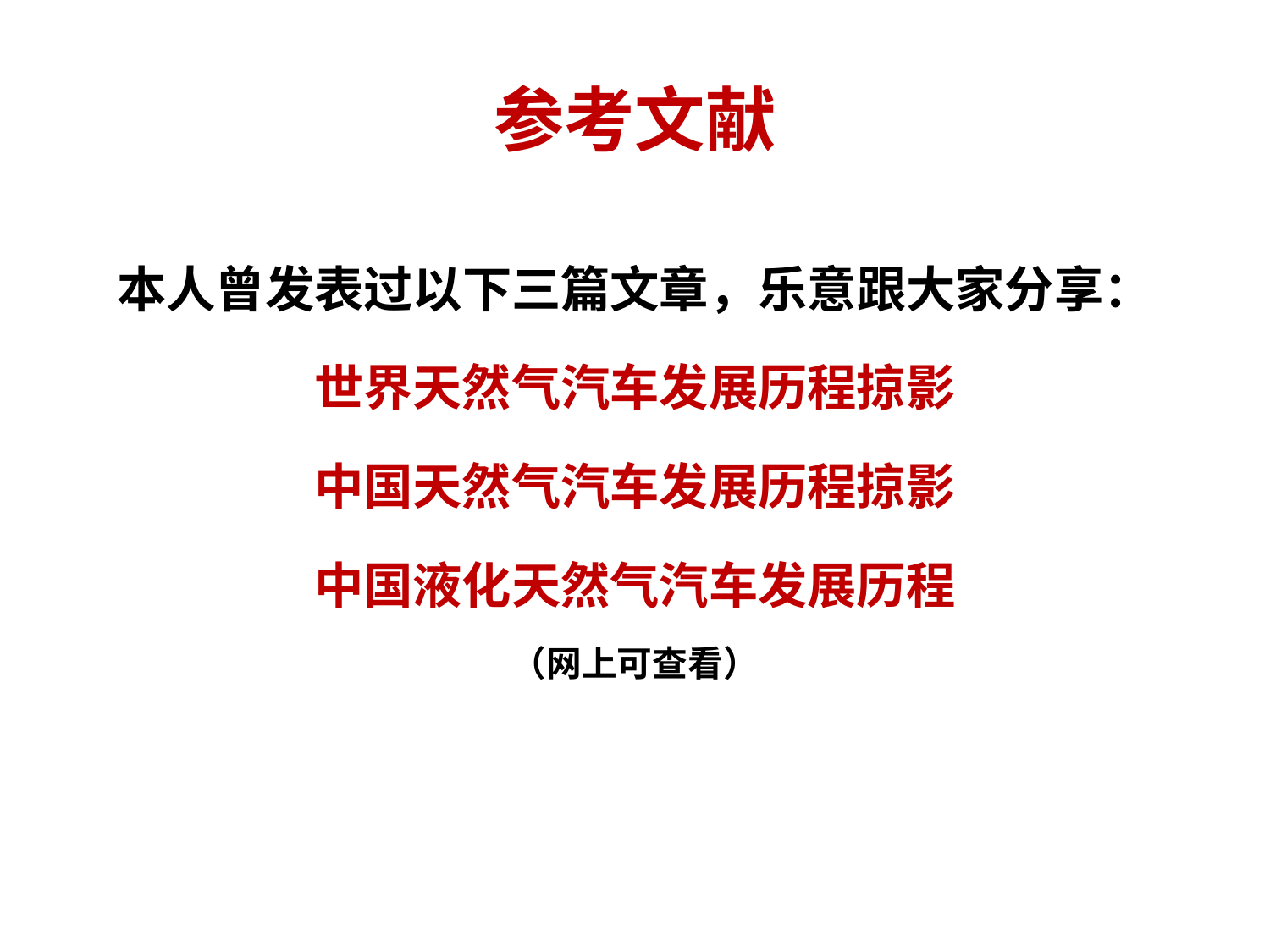

# 参考文献
本人曾发表过以下三篇文章，乐意跟大家分享：
世界天然气汽车发展历程掠影
中国天然气汽车发展历程掠影
中国液化天然气汽车发展历程
（网上可查看）